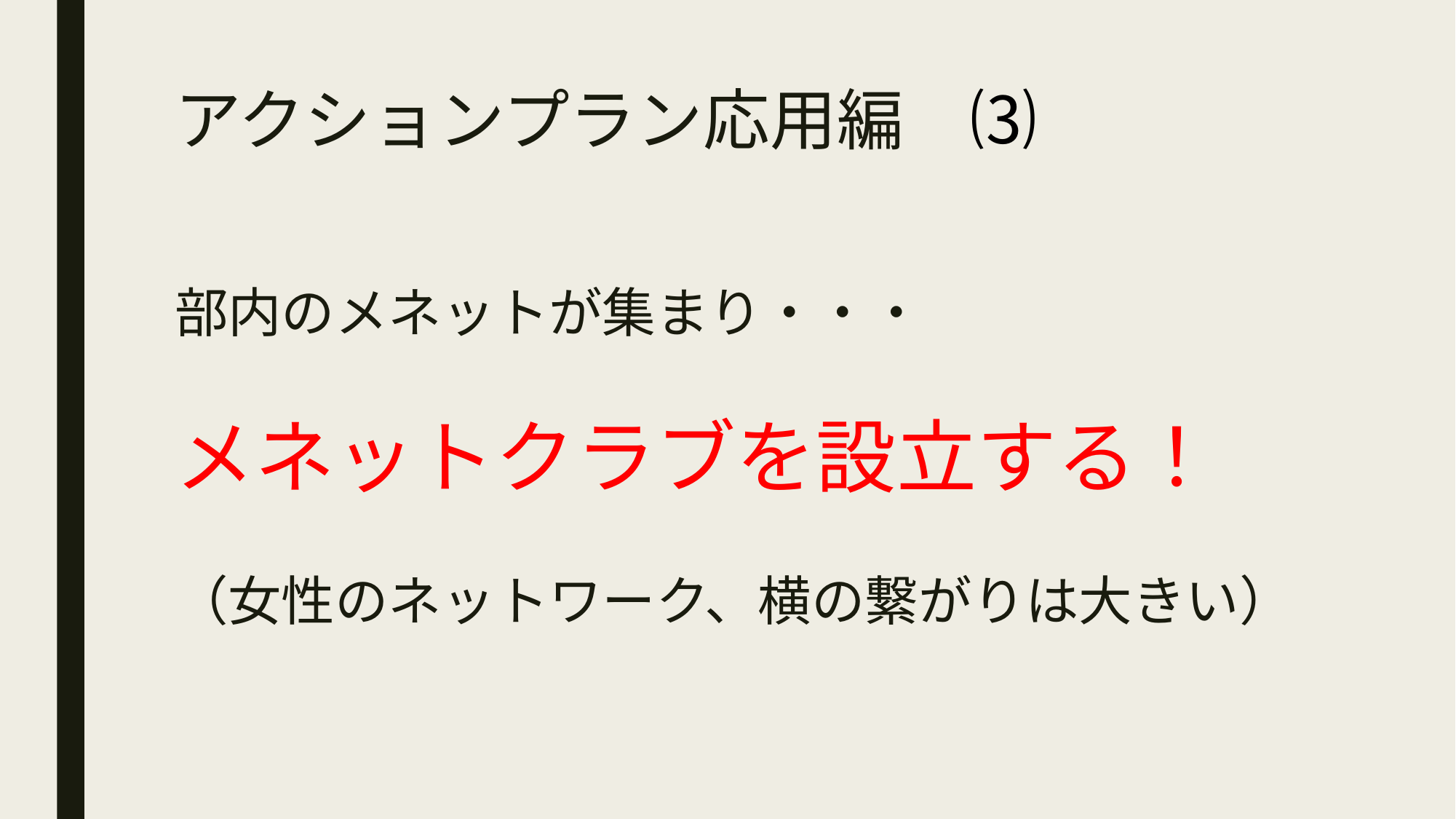

# アクションプラン応用編　⑶
部内のメネットが集まり・・・

メネットクラブを設立する！

（女性のネットワーク、横の繋がりは大きい）